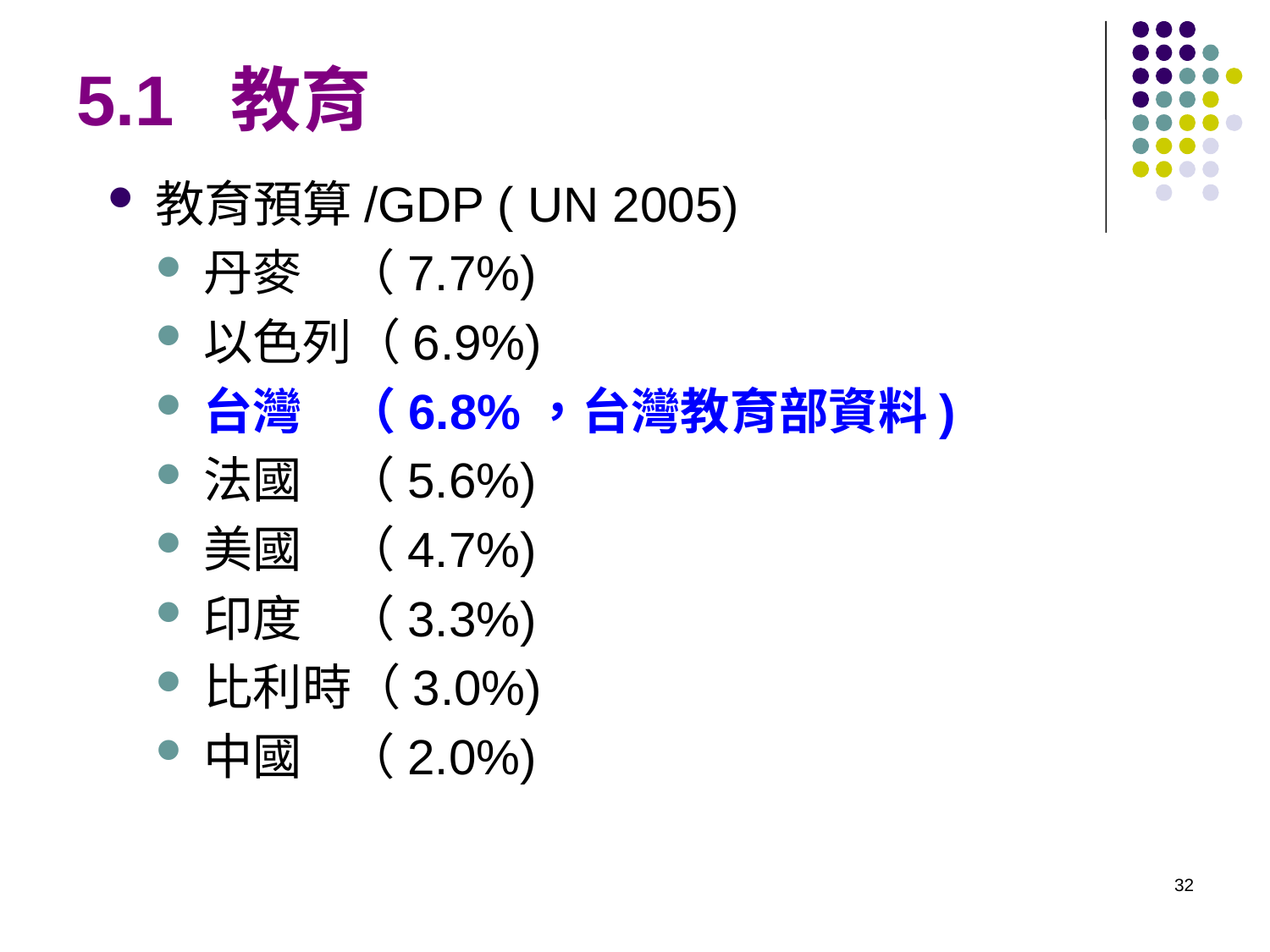

# 5.1  教育
教育預算/GDP ( UN 2005)
丹麥    （7.7%)
以色列（6.9%)
台灣    （6.8%，台灣教育部資料)
法國    （5.6%)
美國    （4.7%)
印度    （3.3%)
比利時（3.0%)
中國    （2.0%)
32